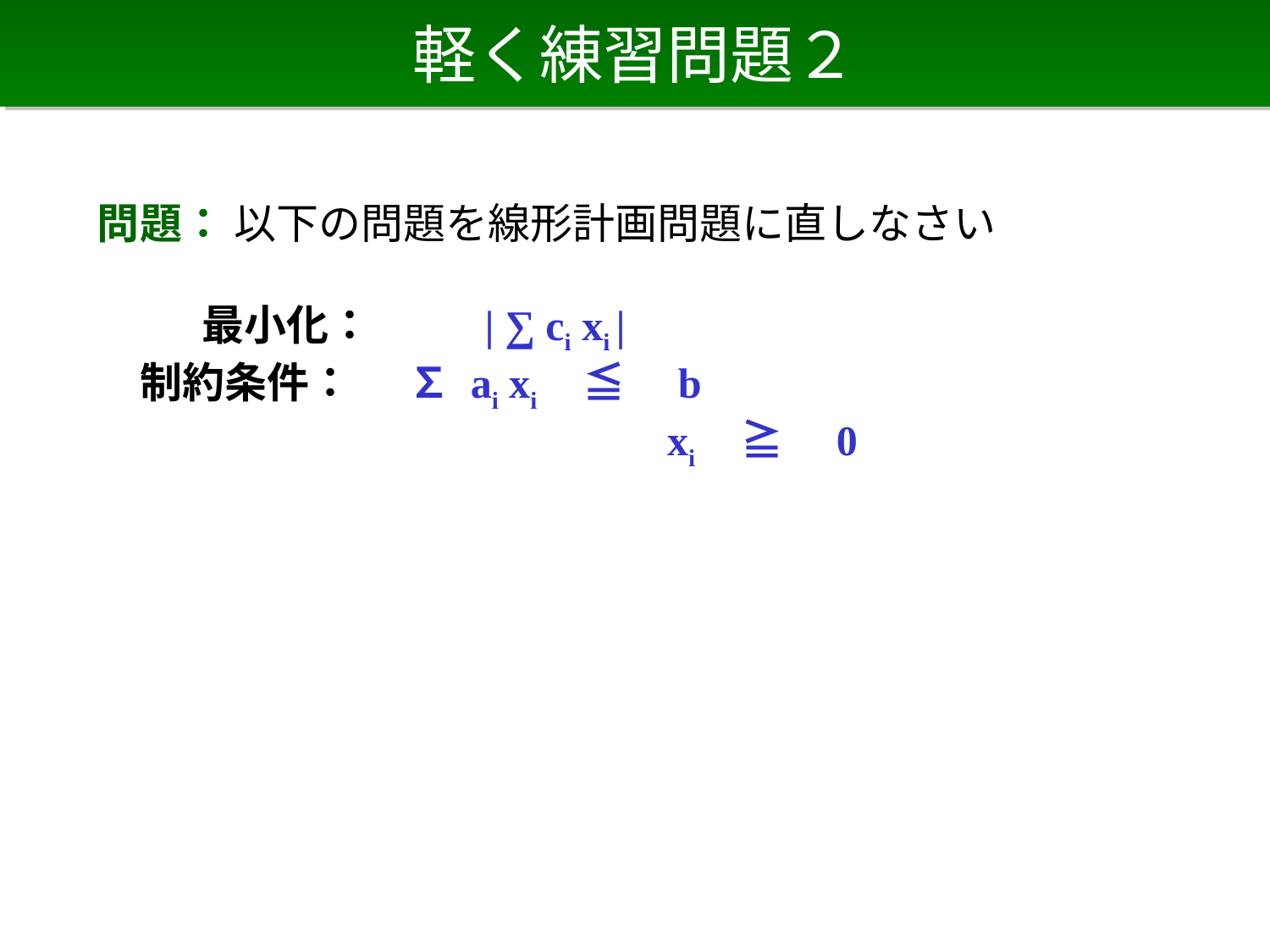

# 軽く練習問題２
問題： 以下の問題を線形計画問題に直しなさい

 　　最小化： 　　 | ∑ ci xi |
　制約条件：      ∑ ai xi 　 ≦　b
　　　　　　　　　　　　　 xi 　 ≧　0